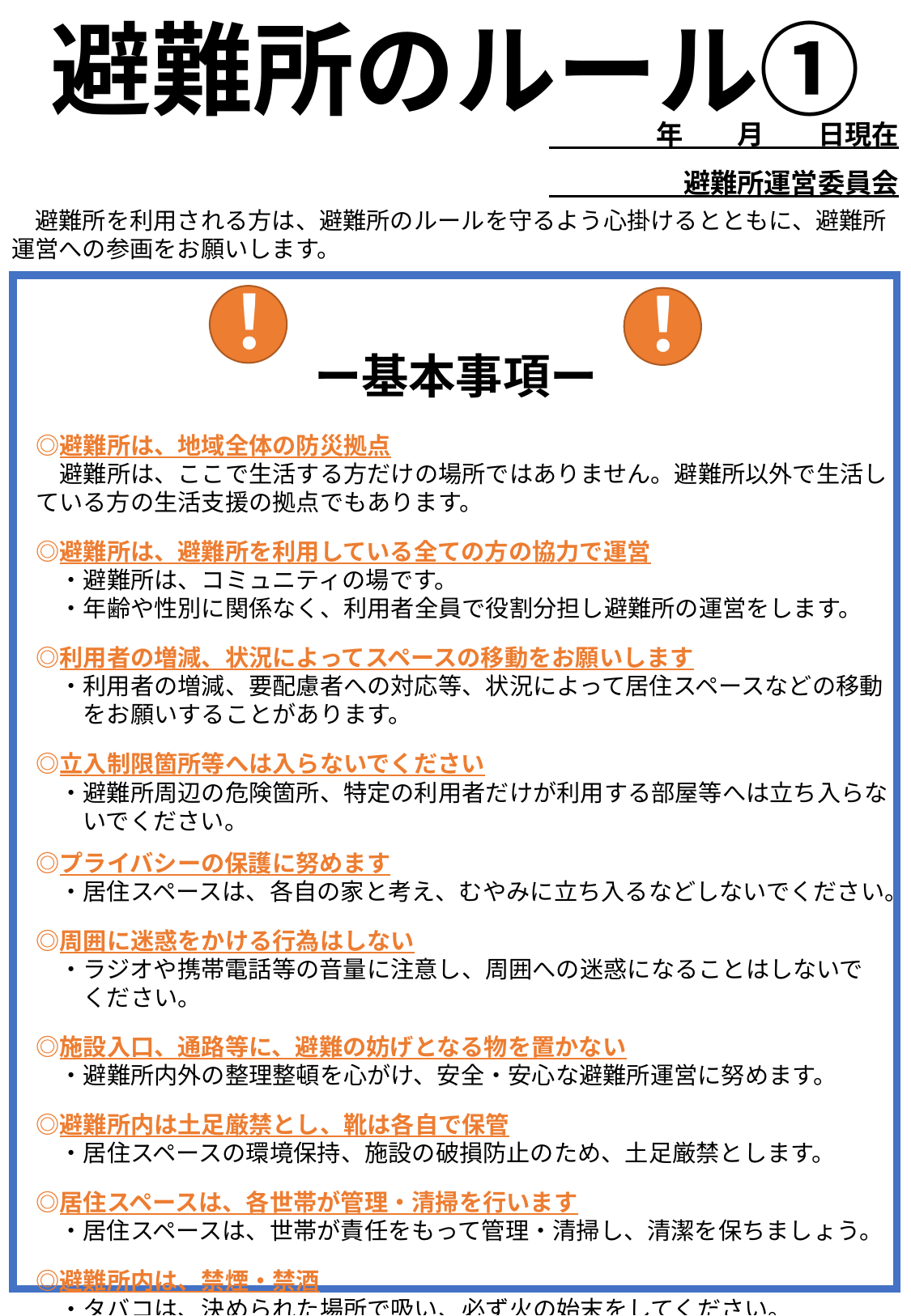

避難所のルール①
　　　　年　　月　　日現在
　　　　　避難所運営委員会
　避難所を利用される方は、避難所のルールを守るよう心掛けるとともに、避難所運営への参画をお願いします。

ー基本事項ー

　◎避難所は、地域全体の防災拠点
　　避難所は、ここで生活する方だけの場所ではありません。避難所以外で生活し
　ている方の生活支援の拠点でもあります。

　◎避難所は、避難所を利用している全ての方の協力で運営
　　・避難所は、コミュニティの場です。
　　・年齢や性別に関係なく、利用者全員で役割分担し避難所の運営をします。

　◎利用者の増減、状況によってスペースの移動をお願いします
　　・利用者の増減、要配慮者への対応等、状況によって居住スペースなどの移動
　　　をお願いすることがあります。

　◎立入制限箇所等へは入らないでください
　　・避難所周辺の危険箇所、特定の利用者だけが利用する部屋等へは立ち入らな
　　　いでください。

　◎プライバシーの保護に努めます
　　・居住スペースは、各自の家と考え、むやみに立ち入るなどしないでください。

　◎周囲に迷惑をかける行為はしない
　　・ラジオや携帯電話等の音量に注意し、周囲への迷惑になることはしないで
　　　ください。

　◎施設入口、通路等に、避難の妨げとなる物を置かない
　　・避難所内外の整理整頓を心がけ、安全・安心な避難所運営に努めます。

　◎避難所内は土足厳禁とし、靴は各自で保管
　　・居住スペースの環境保持、施設の破損防止のため、土足厳禁とします。

　◎居住スペースは、各世帯が管理・清掃を行います
　　・居住スペースは、世帯が責任をもって管理・清掃し、清潔を保ちましょう。

　◎避難所内は、禁煙・禁酒
　　・タバコは、決められた場所で吸い、必ず火の始末をしてください。
！

！